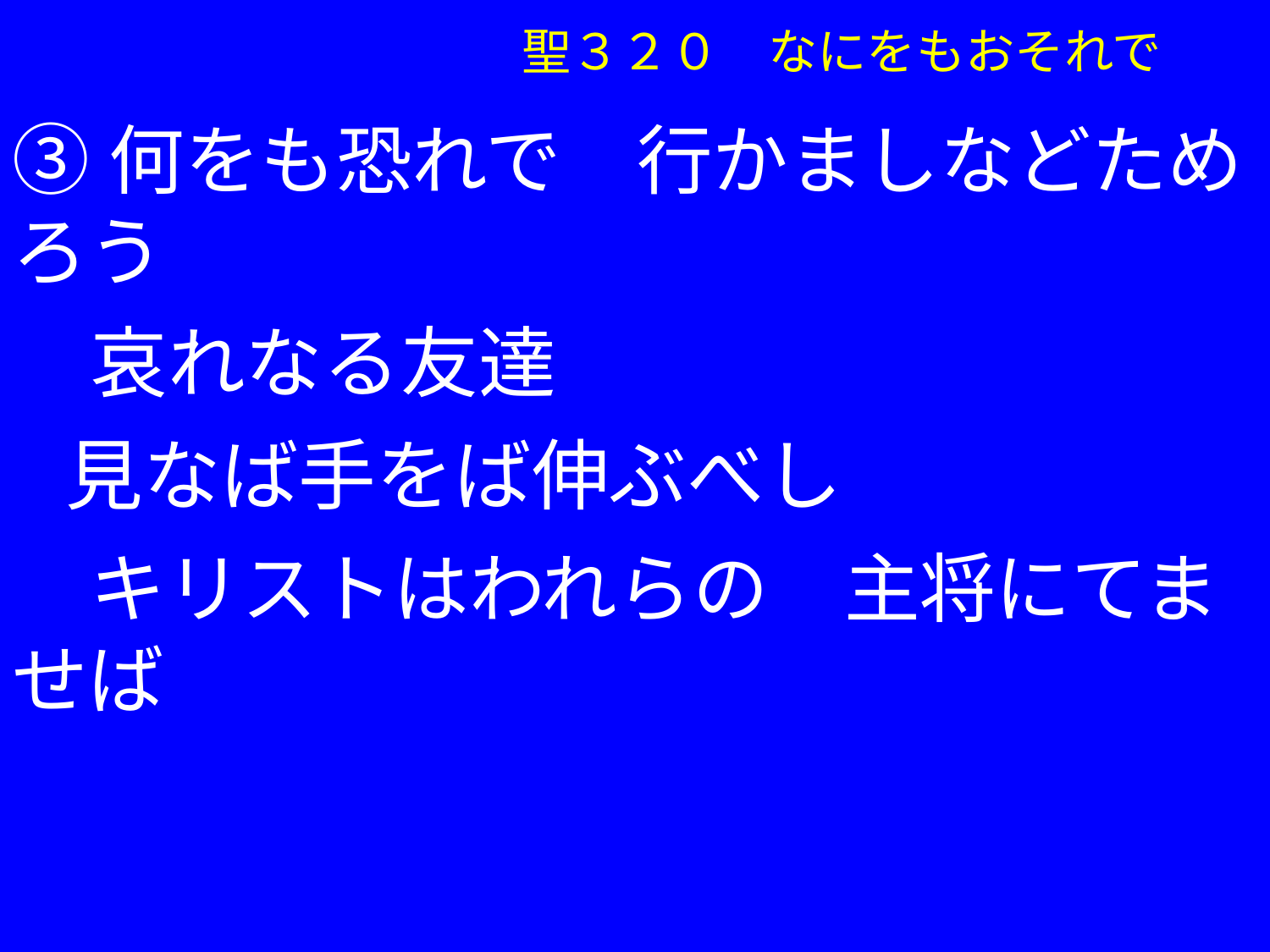

聖３２０　なにをもおそれで
③何をも恐れで　行かましなどためろう
　哀れなる友達
  見なば手をば伸ぶべし
　キリストはわれらの　主将にてませば